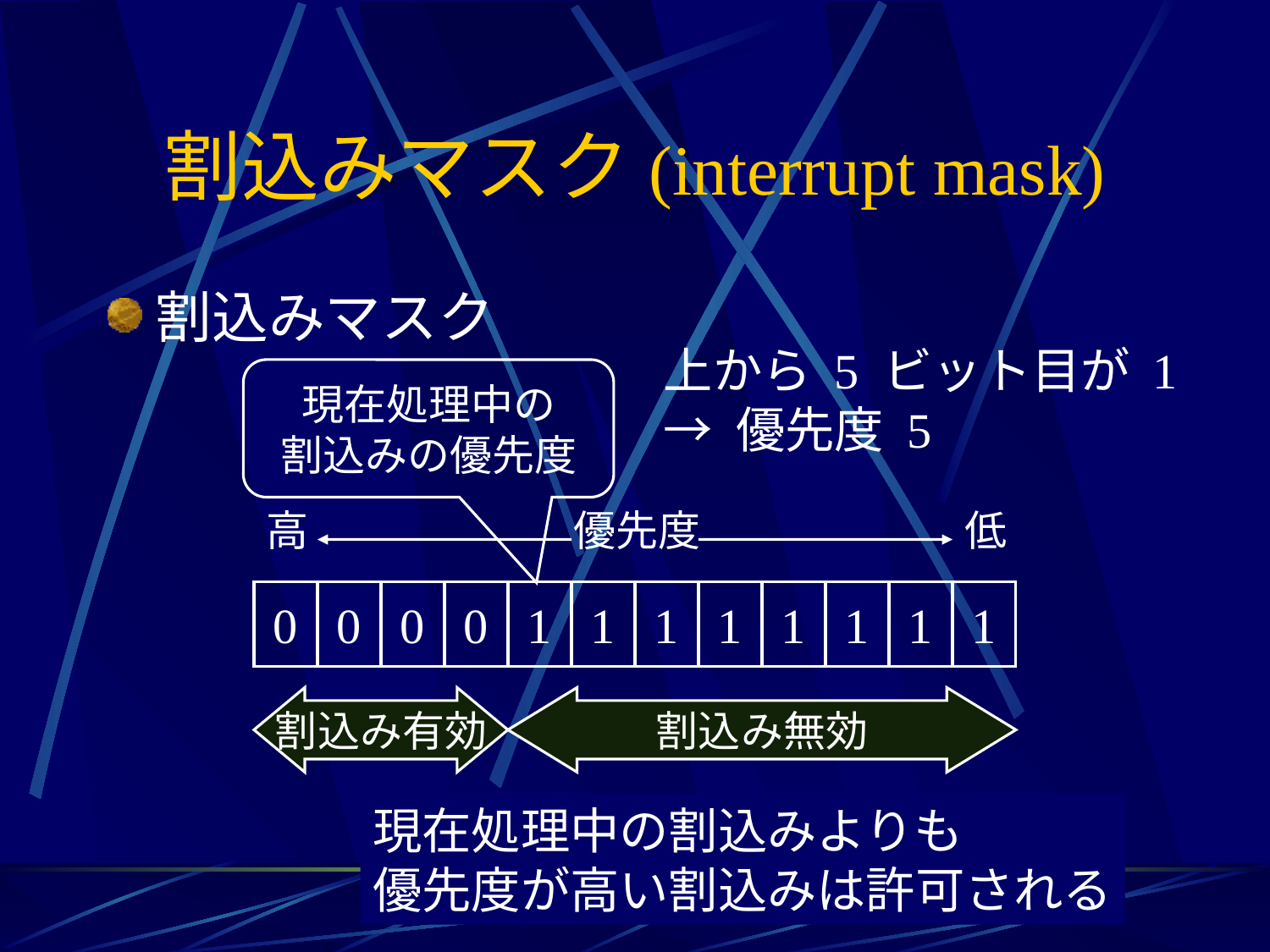

# 割込みマスク(interrupt mask)
割込みマスク
上から 5 ビット目が 1
→ 優先度 5
現在処理中の
割込みの優先度
高
優先度
低

0
0
0
0
1
1
1
1
1
1
1
1
割込み有効
割込み無効
現在処理中の割込みよりも
優先度が高い割込みは許可される